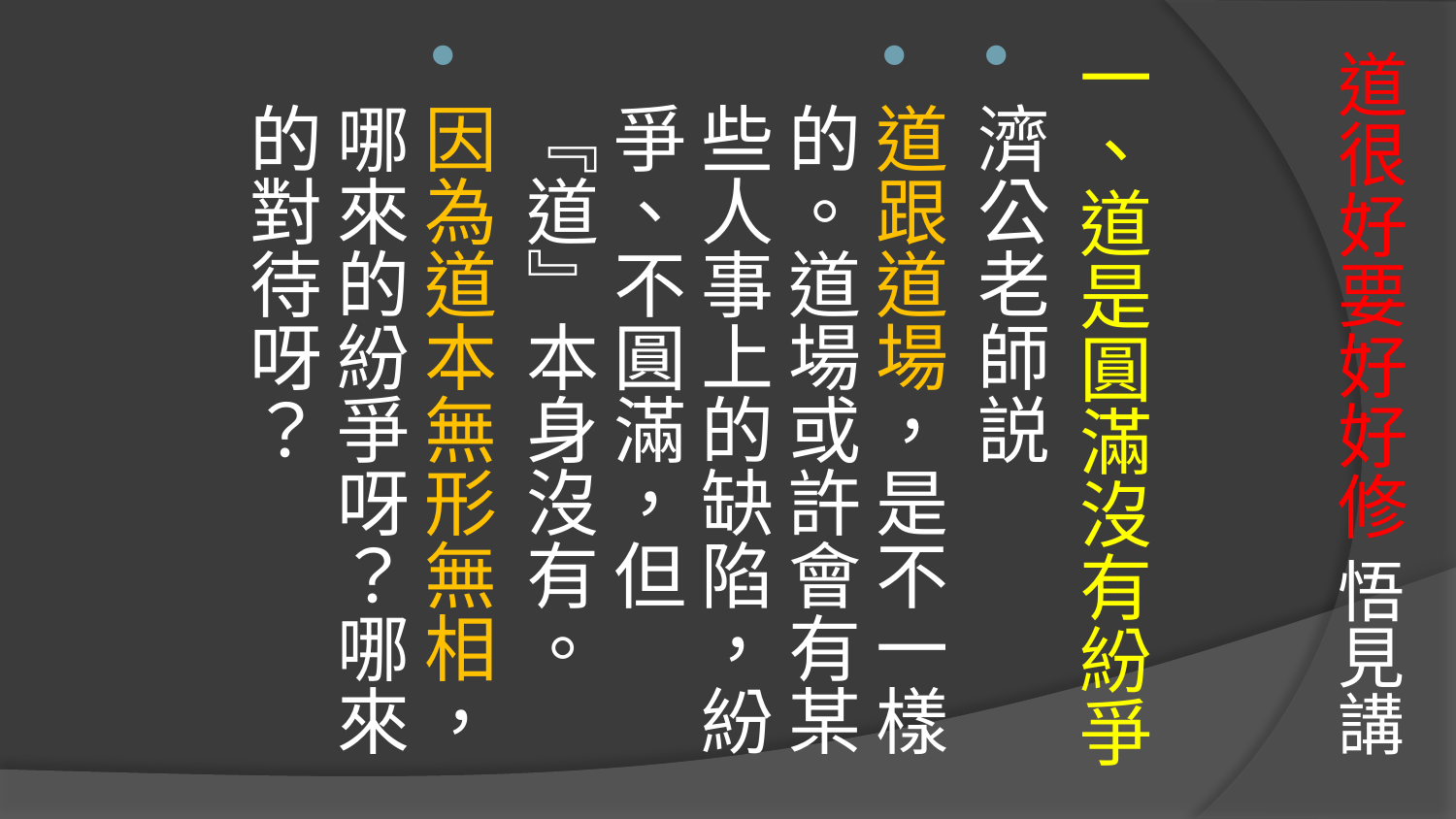

# 道很好要好好修 悟見講
一、道是圓滿沒有紛爭
濟公老師説
道跟道場，是不一樣的。道場或許會有某些人事上的缺陷，紛爭、不圓滿，但『道』本身沒有。
因為道本無形無相，哪來的紛爭呀？哪來的對待呀？